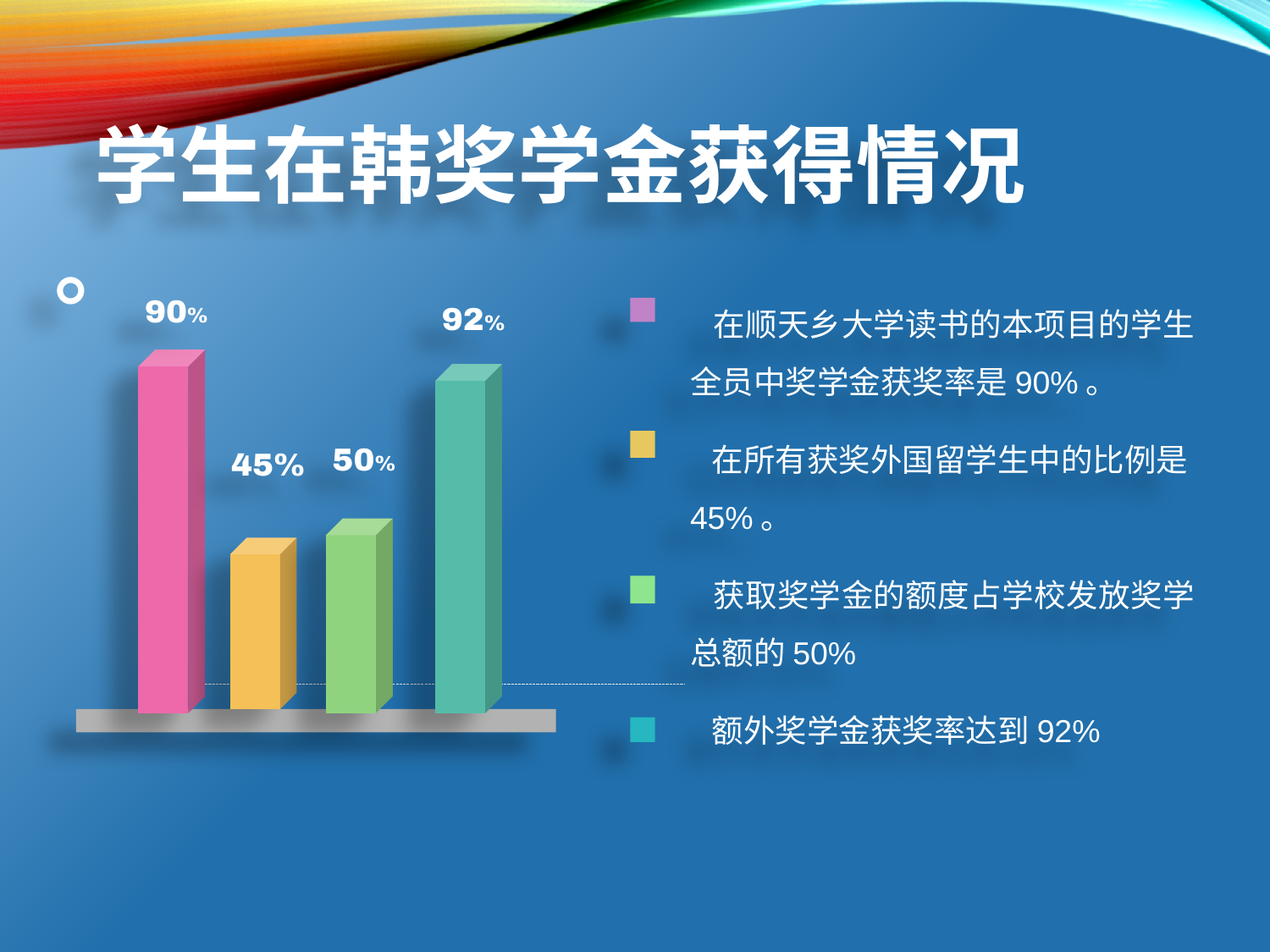

学生在韩奖学金获得情况
。
90%
  在顺天乡大学读书的本项目的学生全员中奖学金获奖率是90%。
  在所有获奖外国留学生中的比例是45%。
  获取奖学金的额度占学校发放奖学总额的50%
  额外奖学金获奖率达到92%

92%

50%
45%